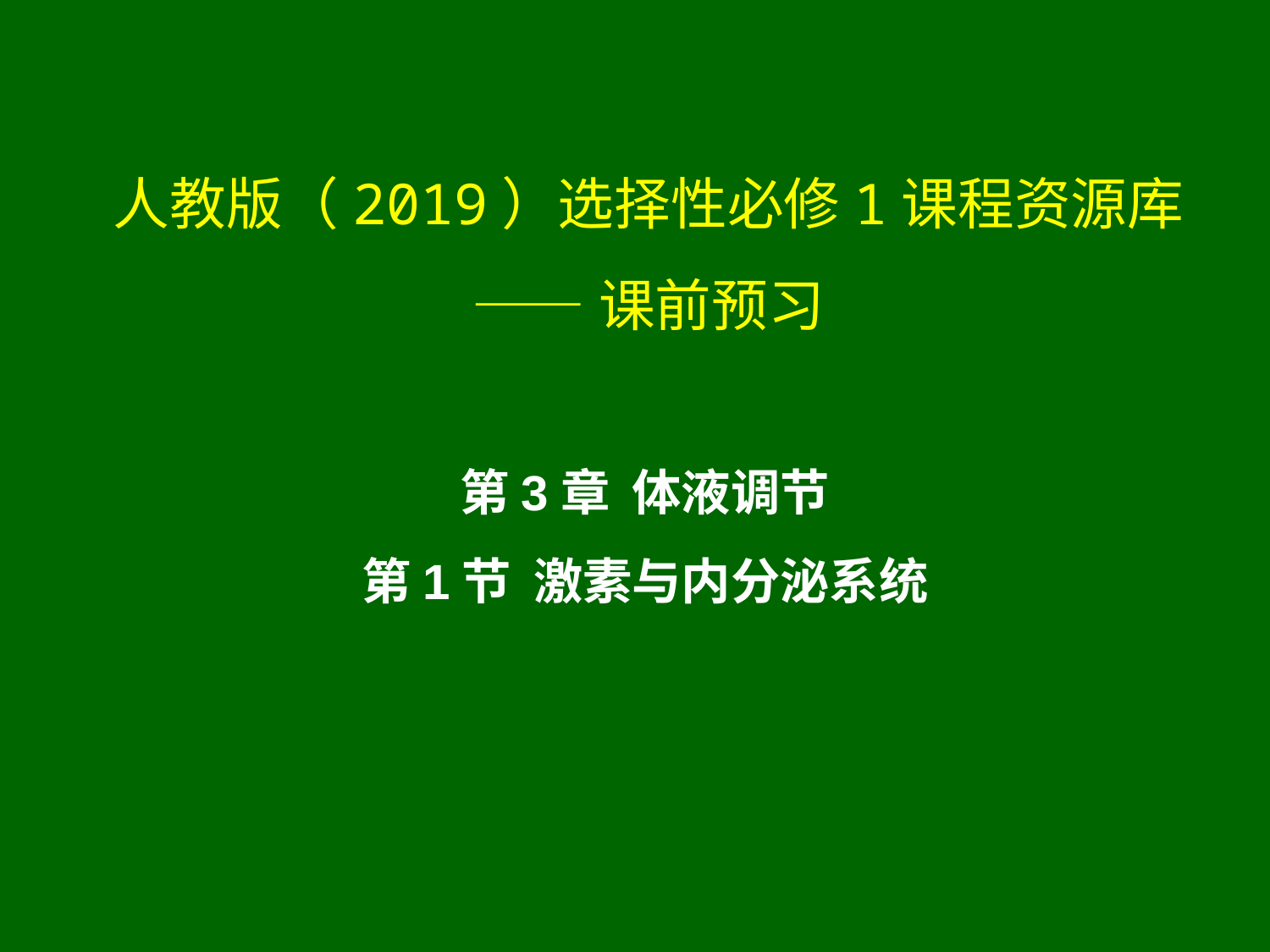

人教版（2019）选择性必修1课程资源库
——课前预习
第3章  体液调节
第1节  激素与内分泌系统